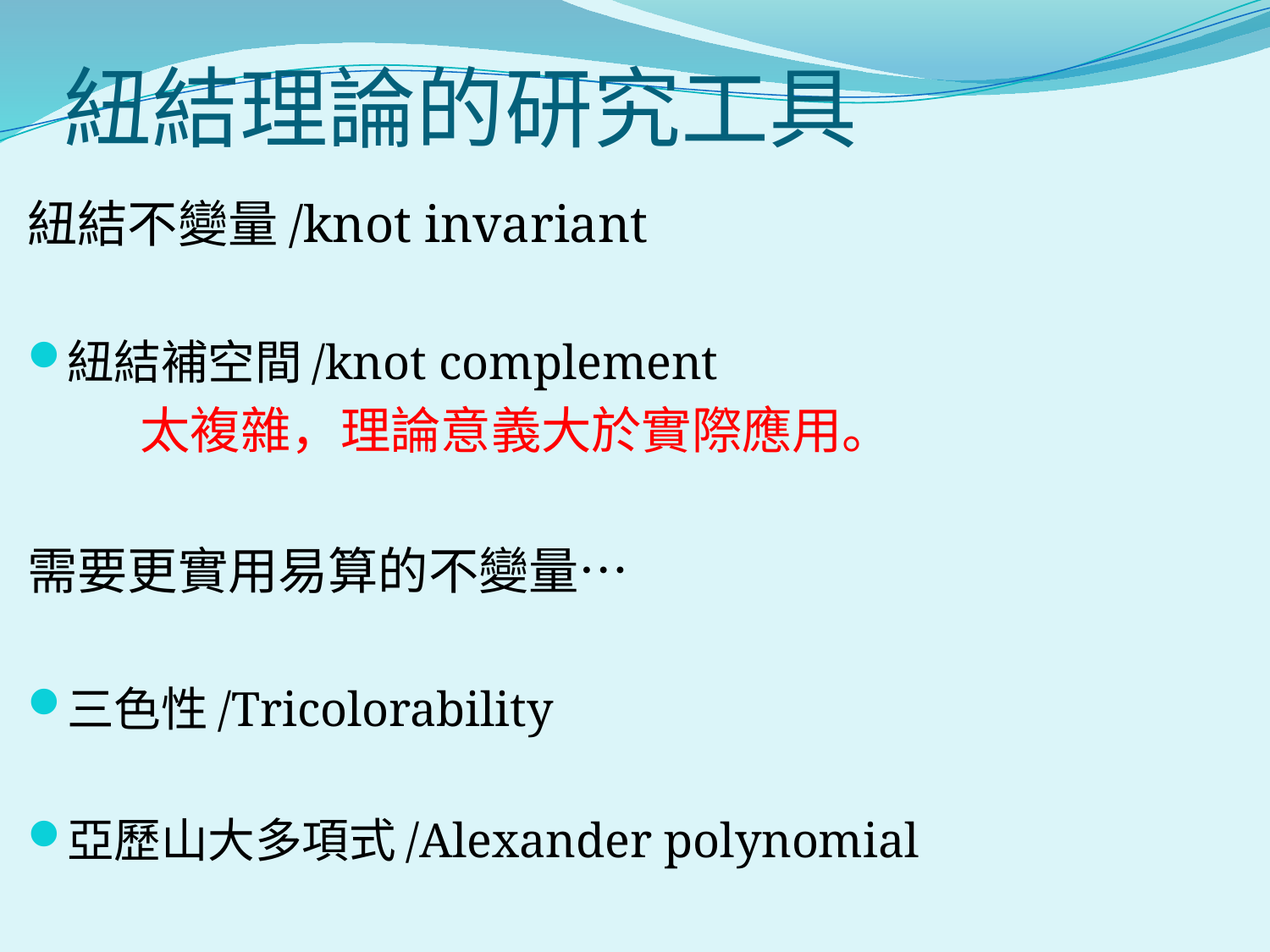

# 紐結理論的研究工具
紐結不變量/knot invariant

紐結補空間/knot complement
     	太複雜，理論意義大於實際應用。

需要更實用易算的不變量…

三色性/Tricolorability

亞歷山大多項式/Alexander polynomial